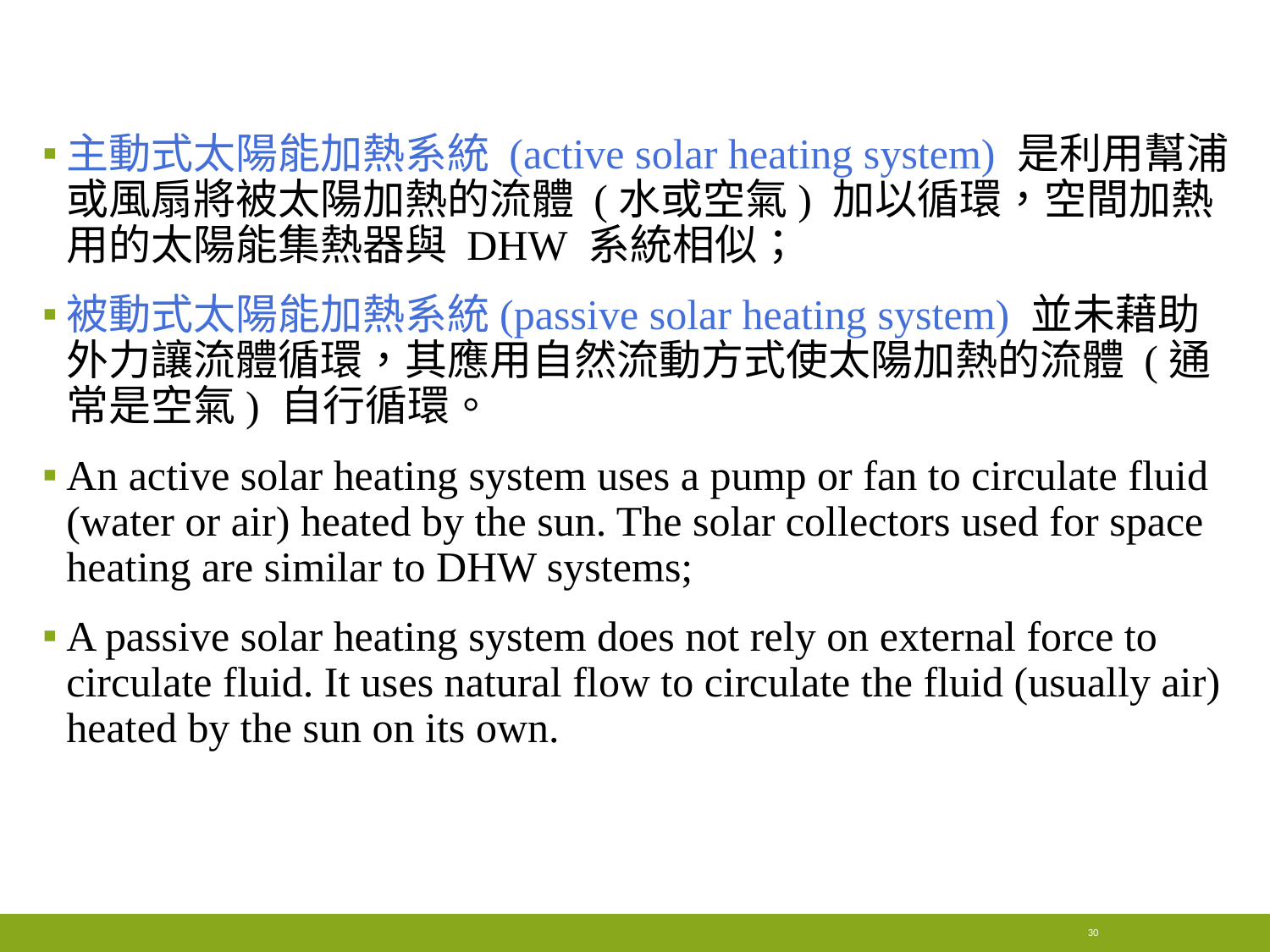

#
主動式太陽能加熱系統 (active solar heating system) 是利用幫浦或風扇將被太陽加熱的流體 (水或空氣) 加以循環，空間加熱用的太陽能集熱器與 DHW 系統相似；
被動式太陽能加熱系統(passive solar heating system) 並未藉助外力讓流體循環，其應用自然流動方式使太陽加熱的流體 (通常是空氣) 自行循環。
An active solar heating system uses a pump or fan to circulate fluid (water or air) heated by the sun. The solar collectors used for space heating are similar to DHW systems;
A passive solar heating system does not rely on external force to circulate fluid. It uses natural flow to circulate the fluid (usually air) heated by the sun on its own.
30